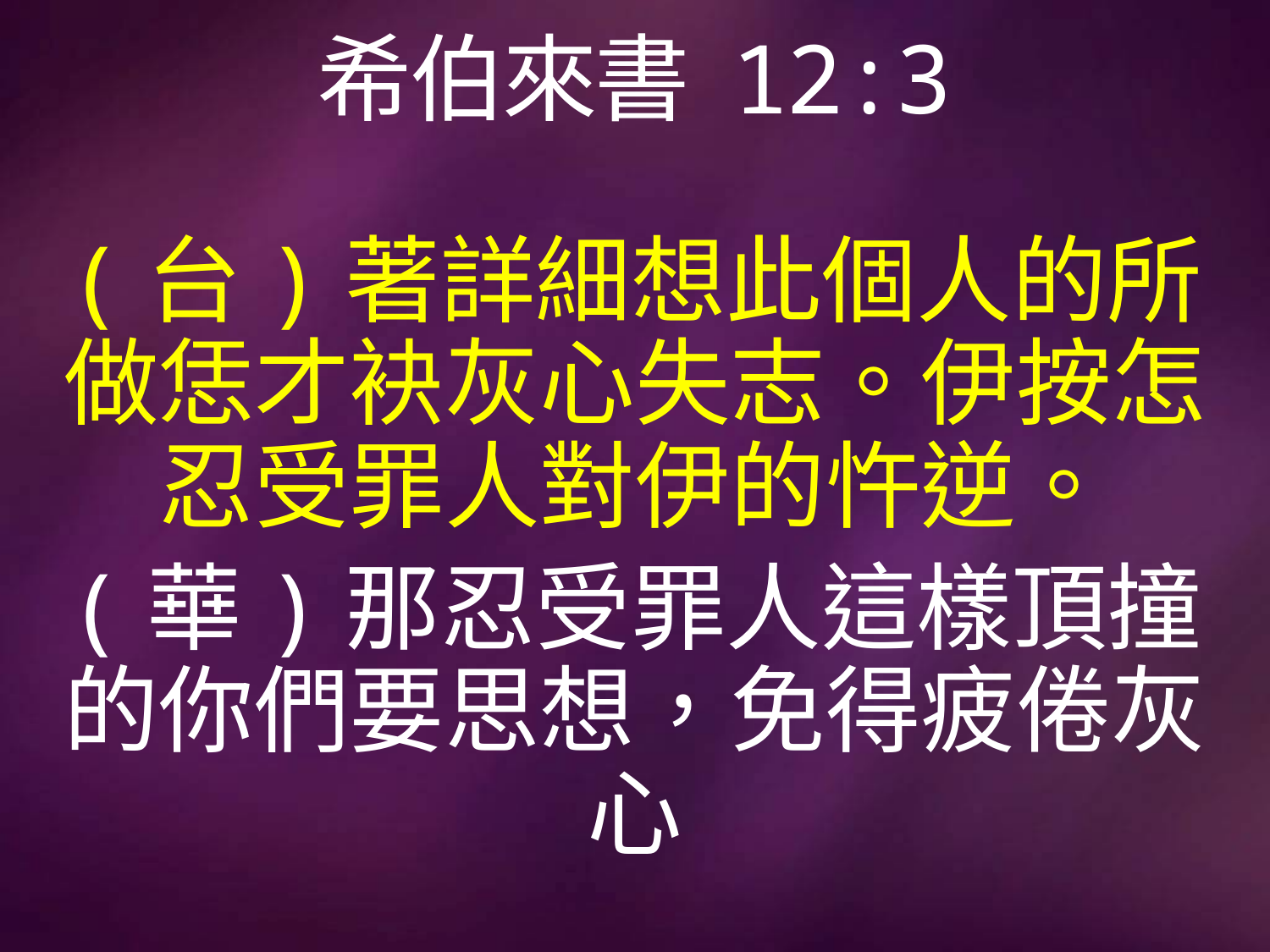

# 希伯來書 12:3
(台)著詳細想此個人的所做恁才袂灰心失志。伊按怎忍受罪人對伊的忤逆。
(華)那忍受罪人這樣頂撞的你們要思想，免得疲倦灰心